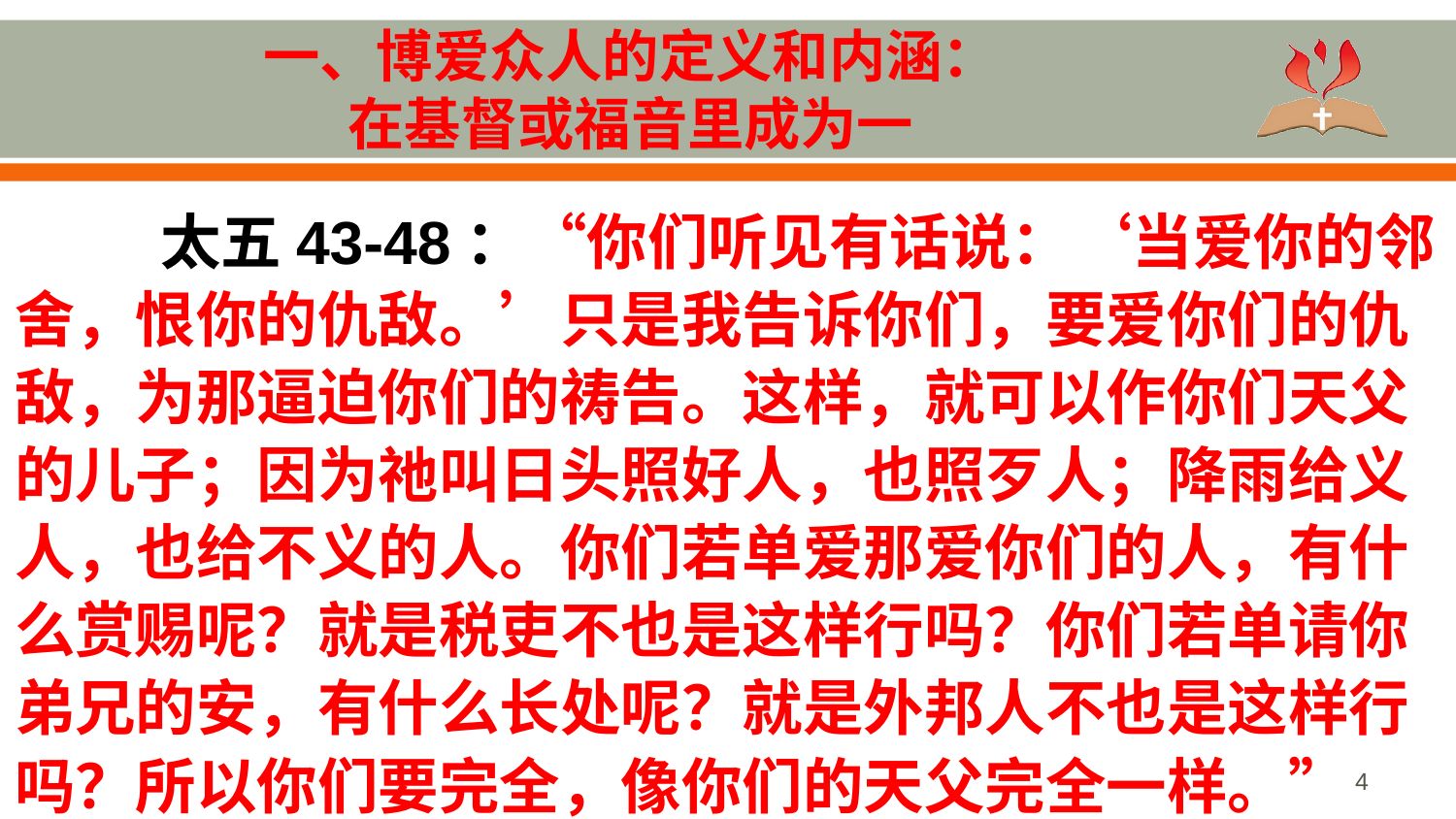

# 一、博爱众人的定义和内涵： 在基督或福音里成为一
	太五43-48：“你们听见有话说：‘当爱你的邻舍，恨你的仇敌。’只是我告诉你们，要爱你们的仇敌，为那逼迫你们的祷告。这样，就可以作你们天父的儿子；因为祂叫日头照好人，也照歹人；降雨给义人，也给不义的人。你们若单爱那爱你们的人，有什么赏赐呢？就是税吏不也是这样行吗？你们若单请你弟兄的安，有什么长处呢？就是外邦人不也是这样行吗？所以你们要完全，像你们的天父完全一样。”

4